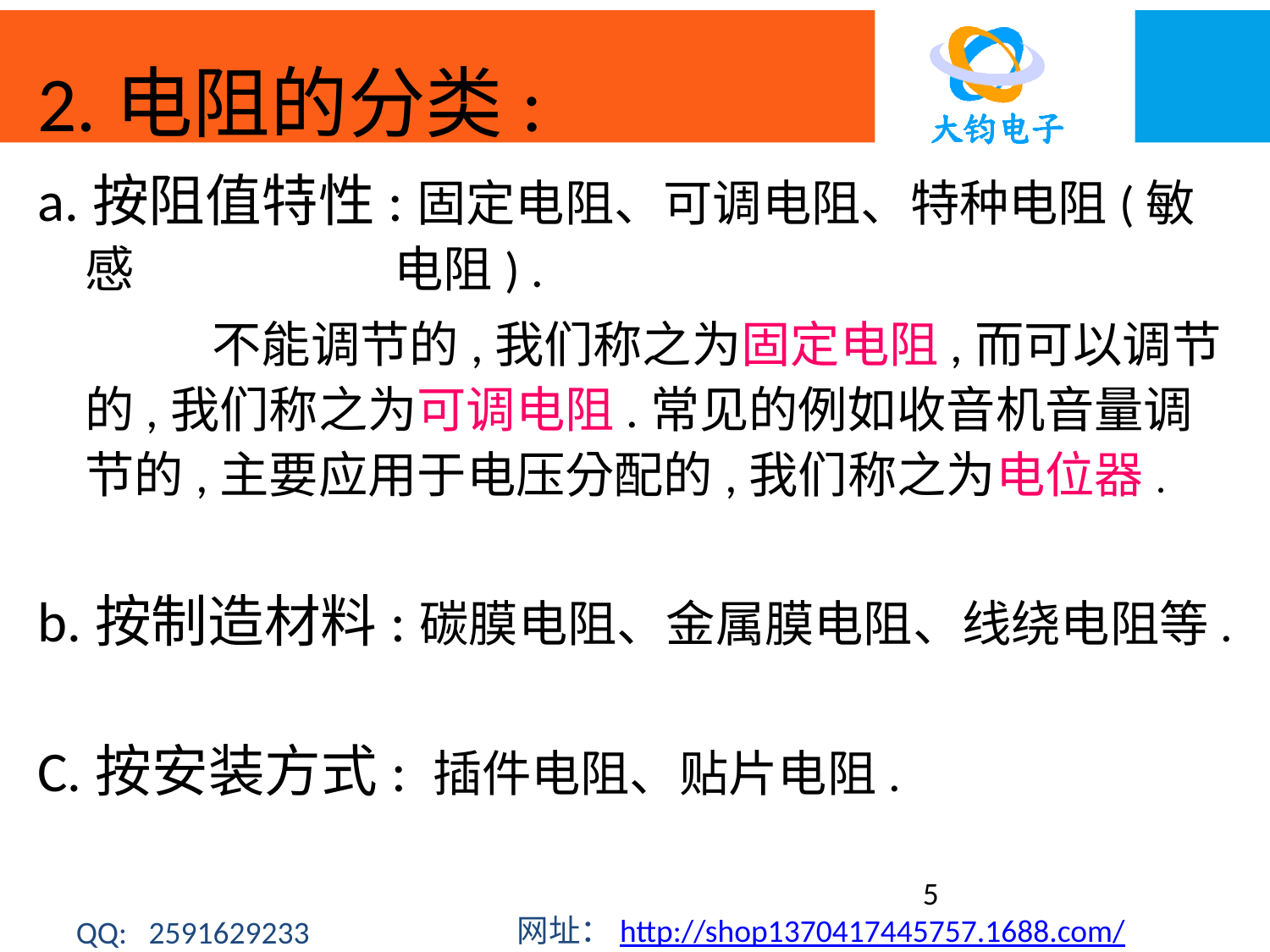

2.电阻的分类:
a.按阻值特性:固定电阻、可调电阻、特种电阻(敏感		     电阻) .
   		不能调节的,我们称之为固定电阻,而可以调节的,我们称之为可调电阻.常见的例如收音机音量调节的,主要应用于电压分配的,我们称之为电位器.

b.按制造材料:碳膜电阻、金属膜电阻、线绕电阻等.

C.按安装方式: 插件电阻、贴片电阻.
5